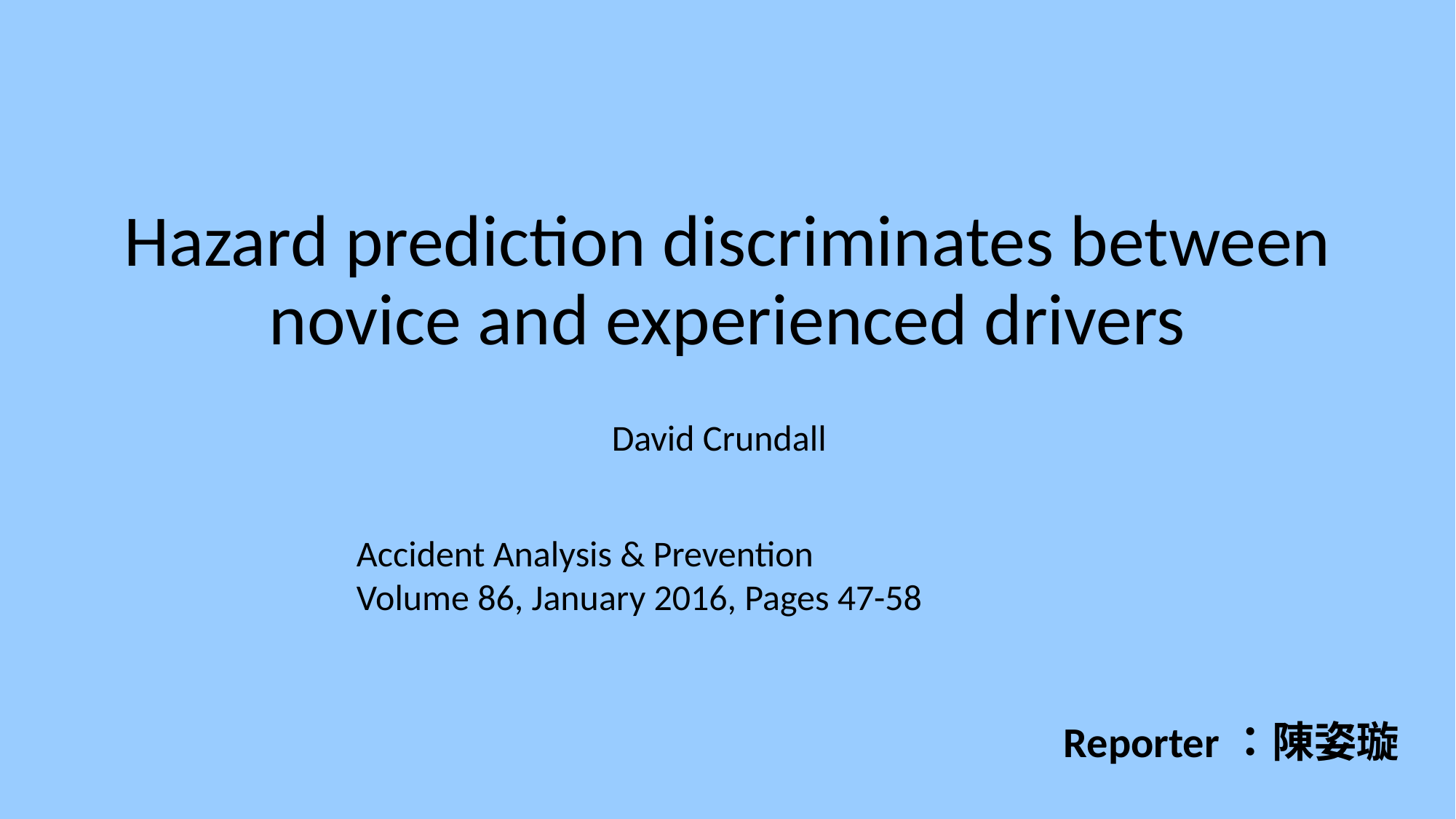

# Hazard prediction discriminates between novice and experienced drivers
David Crundall
Accident Analysis & Prevention
Volume 86, January 2016, Pages 47-58
Reporter：陳姿璇